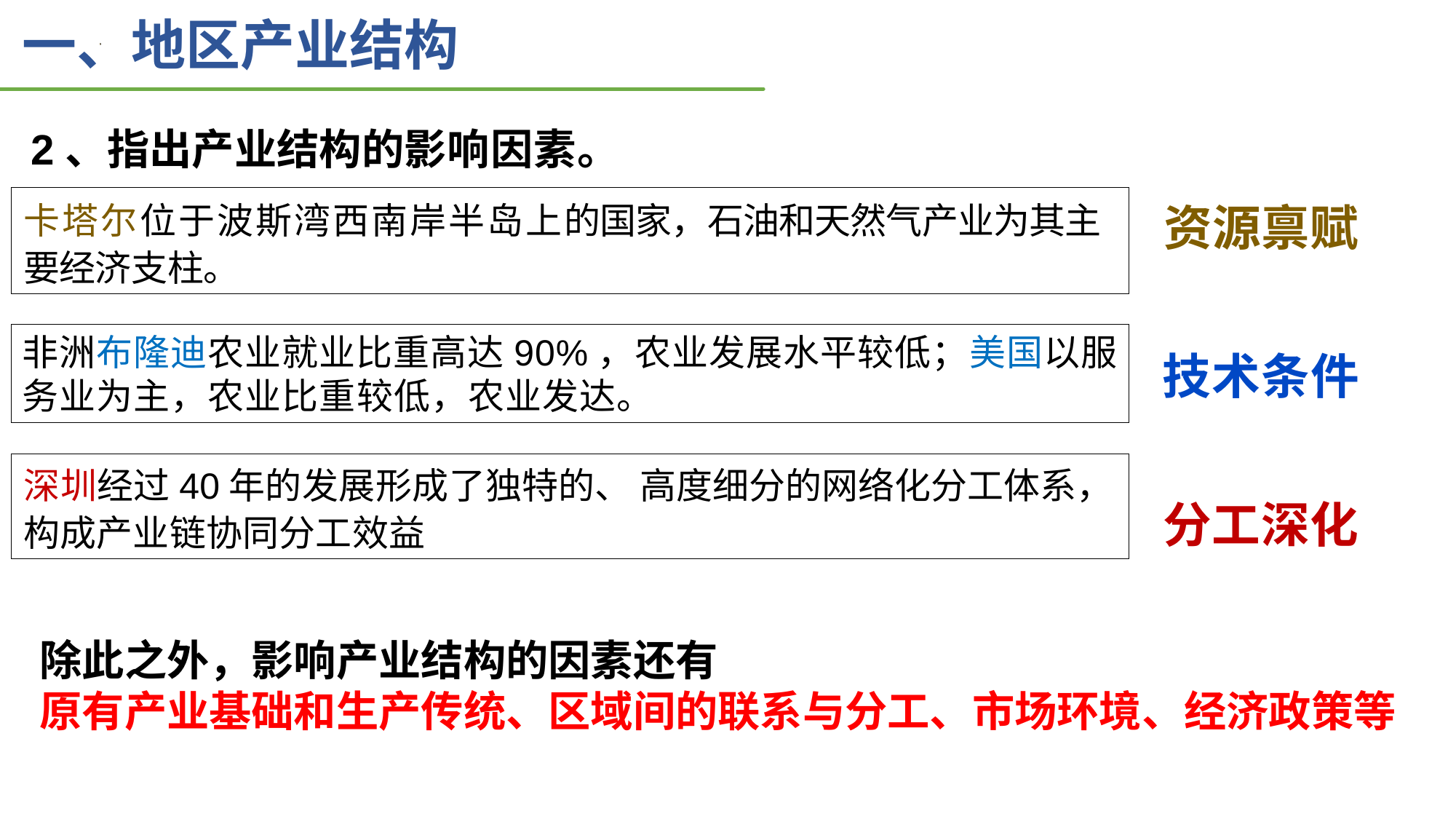

一、地区产业结构
2、指出产业结构的影响因素。

资源禀赋

技术条件

分工深化

卡塔尔位于波斯湾西南岸半岛上的国家，石油和天然气产业为其主要经济支柱。
非洲布隆迪农业就业比重高达90%，农业发展水平较低；美国以服务业为主，农业比重较低，农业发达。
深圳经过40年的发展形成了独特的、 高度细分的网络化分工体系，构成产业链协同分工效益
除此之外，影响产业结构的因素还有
原有产业基础和生产传统、区域间的联系与分工、市场环境、经济政策等